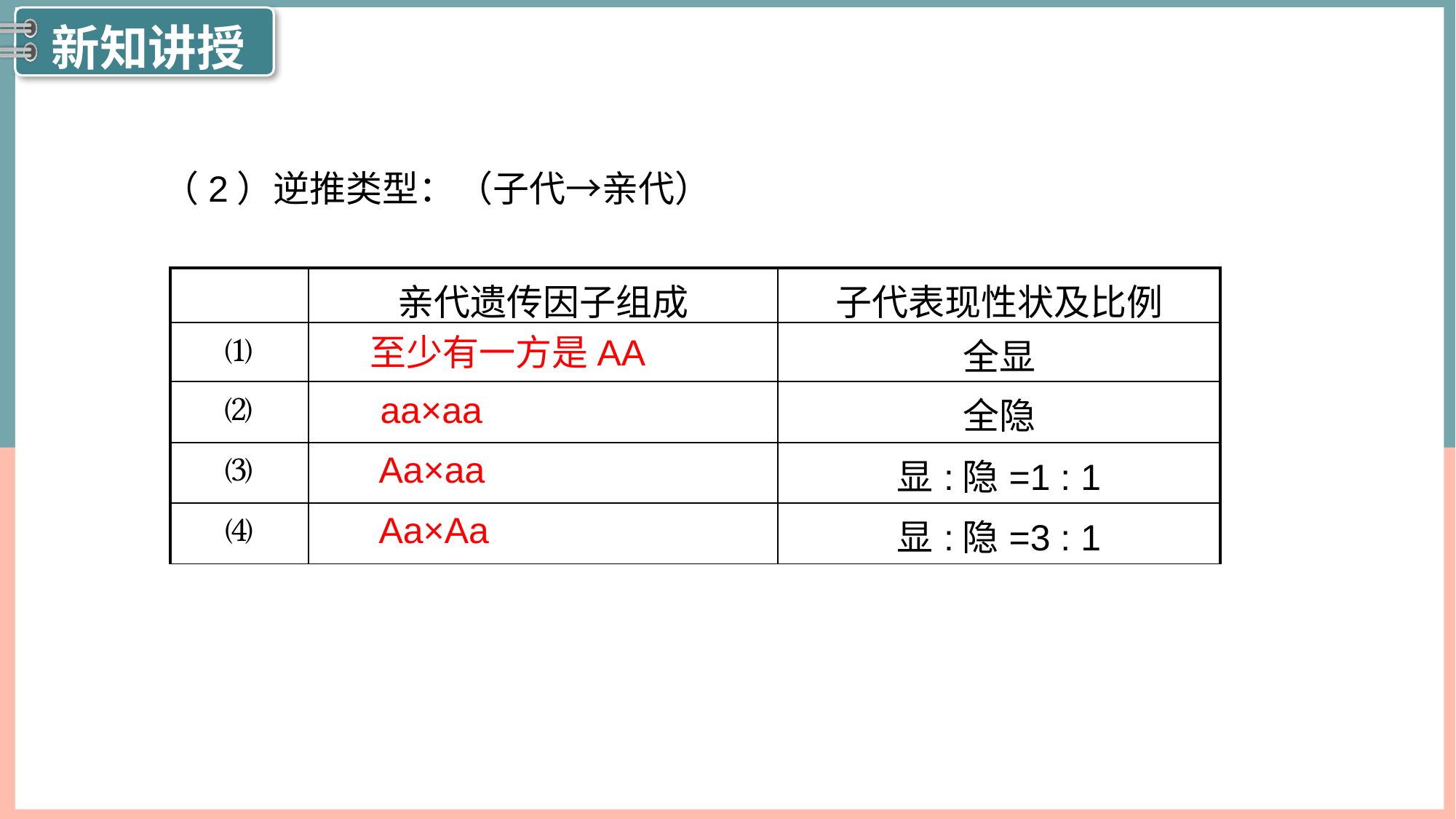

（2）逆推类型：
（子代→亲代）
|  | 亲代遗传因子组成 | 子代表现性状及比例 |
| --- | --- | --- |
| ⑴ |  | 全显 |
| ⑵ |  | 全隐 |
| ⑶ |  | 显:隐=1 : 1 |
| ⑷ |  | 显:隐=3 : 1 |
至少有一方是AA
 aa×aa
Aa×aa
Aa×Aa